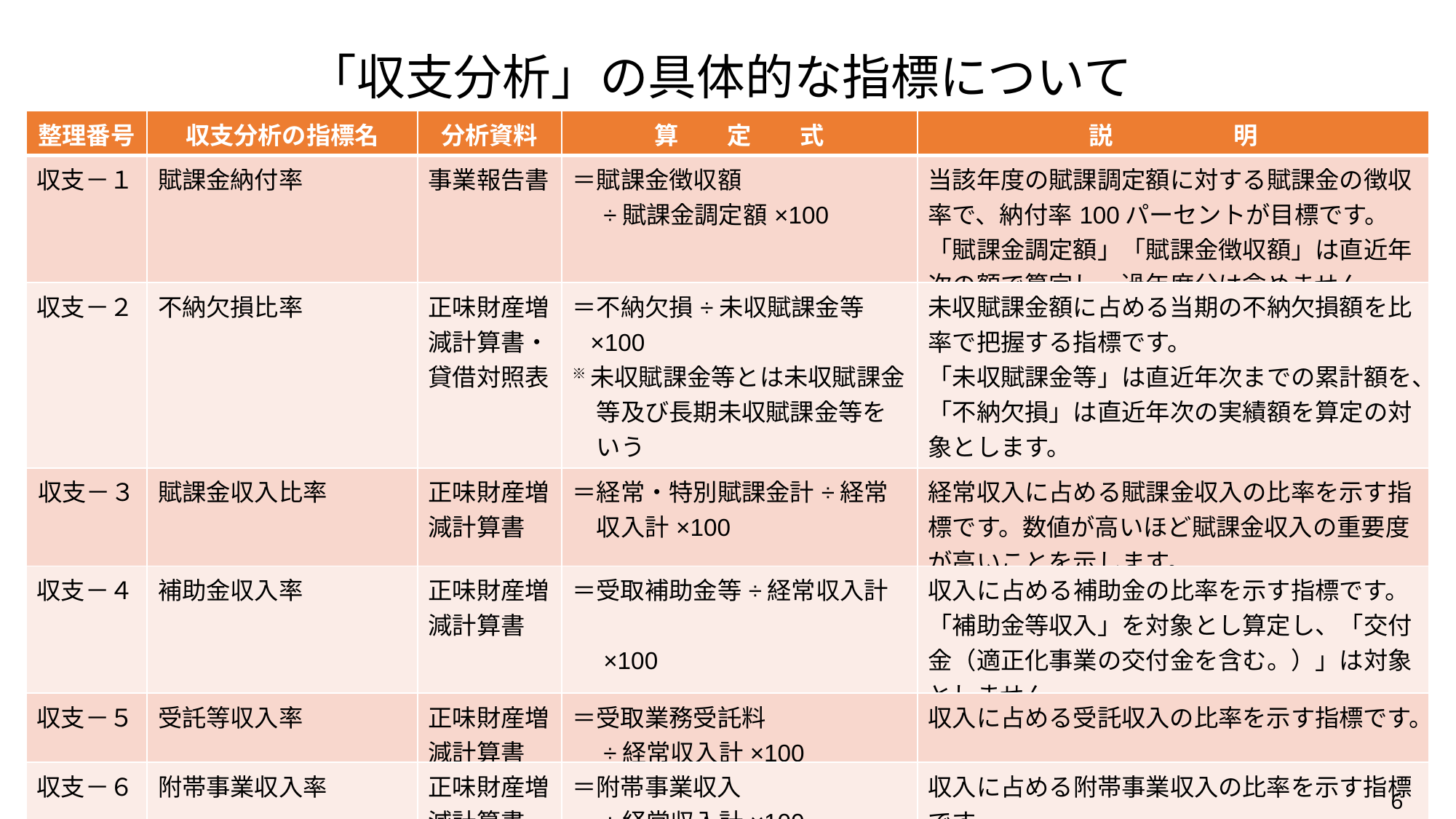

「収支分析」の具体的な指標について
| 整理番号 | 収支分析の指標名 | 分析資料 | 算　　定　　式 | 説　　　　　明 |
| --- | --- | --- | --- | --- |
| 収支－１ | 賦課金納付率 | 事業報告書 | ＝賦課金徴収額 　÷賦課金調定額×100 | 当該年度の賦課調定額に対する賦課金の徴収率で、納付率100パーセントが目標です。 「賦課金調定額」「賦課金徴収額」は直近年次の額で算定し、過年度分は含めません。 |
| 収支－２ | 不納欠損比率 | 正味財産増減計算書・貸借対照表 | ＝不納欠損÷未収賦課金等 　×100 ※未収賦課金等とは未収賦課金 　等及び長期未収賦課金等を 　いう | 未収賦課金額に占める当期の不納欠損額を比率で把握する指標です。 「未収賦課金等」は直近年次までの累計額を、「不納欠損」は直近年次の実績額を算定の対象とします。 |
| 収支－３ | 賦課金収入比率 | 正味財産増減計算書 | ＝経常・特別賦課金計÷経常 　収入計×100 | 経常収入に占める賦課金収入の比率を示す指標です。数値が高いほど賦課金収入の重要度が高いことを示します。 |
| 収支－４ | 補助金収入率 | 正味財産増減計算書 | ＝受取補助金等÷経常収入計　 　×100 | 収入に占める補助金の比率を示す指標です。 「補助金等収入」を対象とし算定し、「交付金（適正化事業の交付金を含む。）」は対象としません。 |
| 収支－５ | 受託等収入率 | 正味財産増減計算書 | ＝受取業務受託料 　÷経常収入計×100 | 収入に占める受託収入の比率を示す指標です。 |
| 収支－６ | 附帯事業収入率 | 正味財産増減計算書 | ＝附帯事業収入 　÷経常収入計×100 | 収入に占める附帯事業収入の比率を示す指標です。 |
6